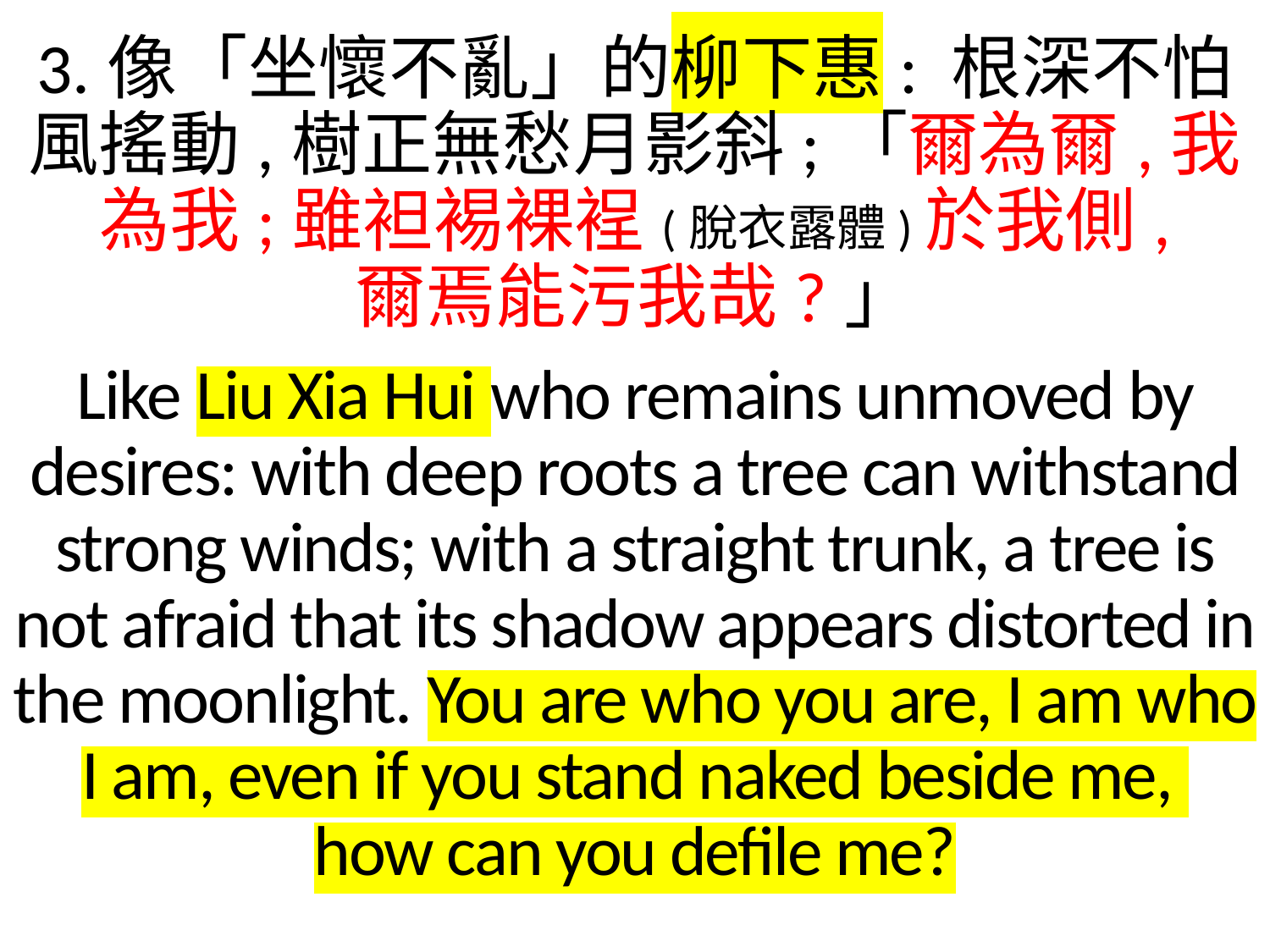

3.像「坐懷不亂」的柳下惠: 根深不怕風搖動,樹正無愁月影斜;「爾為爾,我為我;雖袒裼裸裎(脫衣露體)於我側,
爾焉能污我哉?」
Like Liu Xia Hui who remains unmoved by desires: with deep roots a tree can withstand strong winds; with a straight trunk, a tree is not afraid that its shadow appears distorted in the moonlight. You are who you are, I am who I am, even if you stand naked beside me,
how can you defile me?